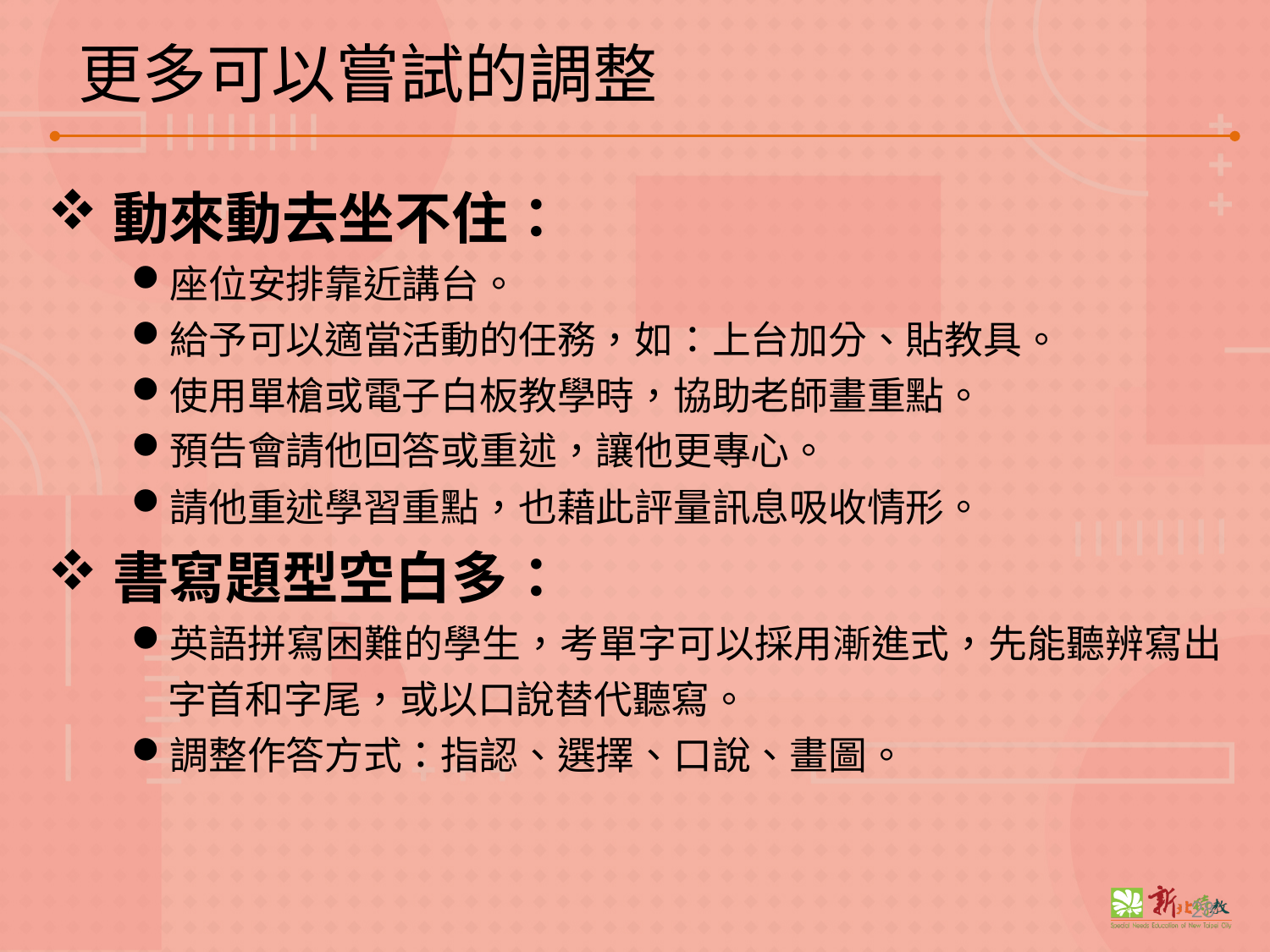

# 更多可以嘗試的調整
動來動去坐不住：
座位安排靠近講台。
給予可以適當活動的任務，如：上台加分、貼教具。
使用單槍或電子白板教學時，協助老師畫重點。
預告會請他回答或重述，讓他更專心。
請他重述學習重點，也藉此評量訊息吸收情形。
書寫題型空白多：
英語拼寫困難的學生，考單字可以採用漸進式，先能聽辨寫出字首和字尾，或以口說替代聽寫。
調整作答方式：指認、選擇、口說、畫圖。

28